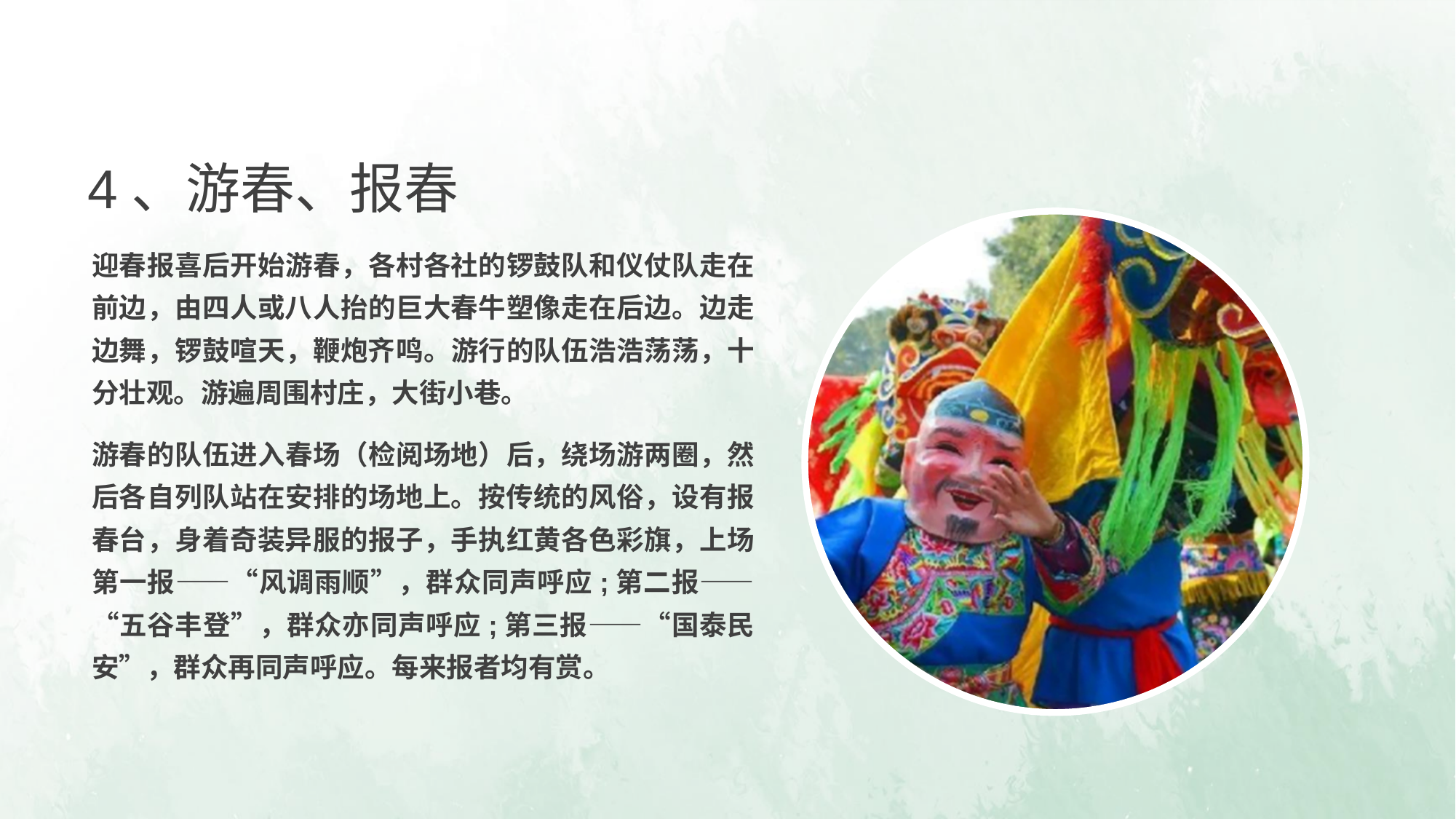

4、游春、报春

迎春报喜后开始游春，各村各社的锣鼓队和仪仗队走在前边，由四人或八人抬的巨大春牛塑像走在后边。边走边舞，锣鼓喧天，鞭炮齐鸣。游行的队伍浩浩荡荡，十分壮观。游遍周围村庄，大街小巷。

游春的队伍进入春场（检阅场地）后，绕场游两圈，然后各自列队站在安排的场地上。按传统的风俗，设有报春台，身着奇装异服的报子，手执红黄各色彩旗，上场第一报——“风调雨顺”，群众同声呼应;第二报——“五谷丰登”，群众亦同声呼应;第三报——“国泰民安”，群众再同声呼应。每来报者均有赏。